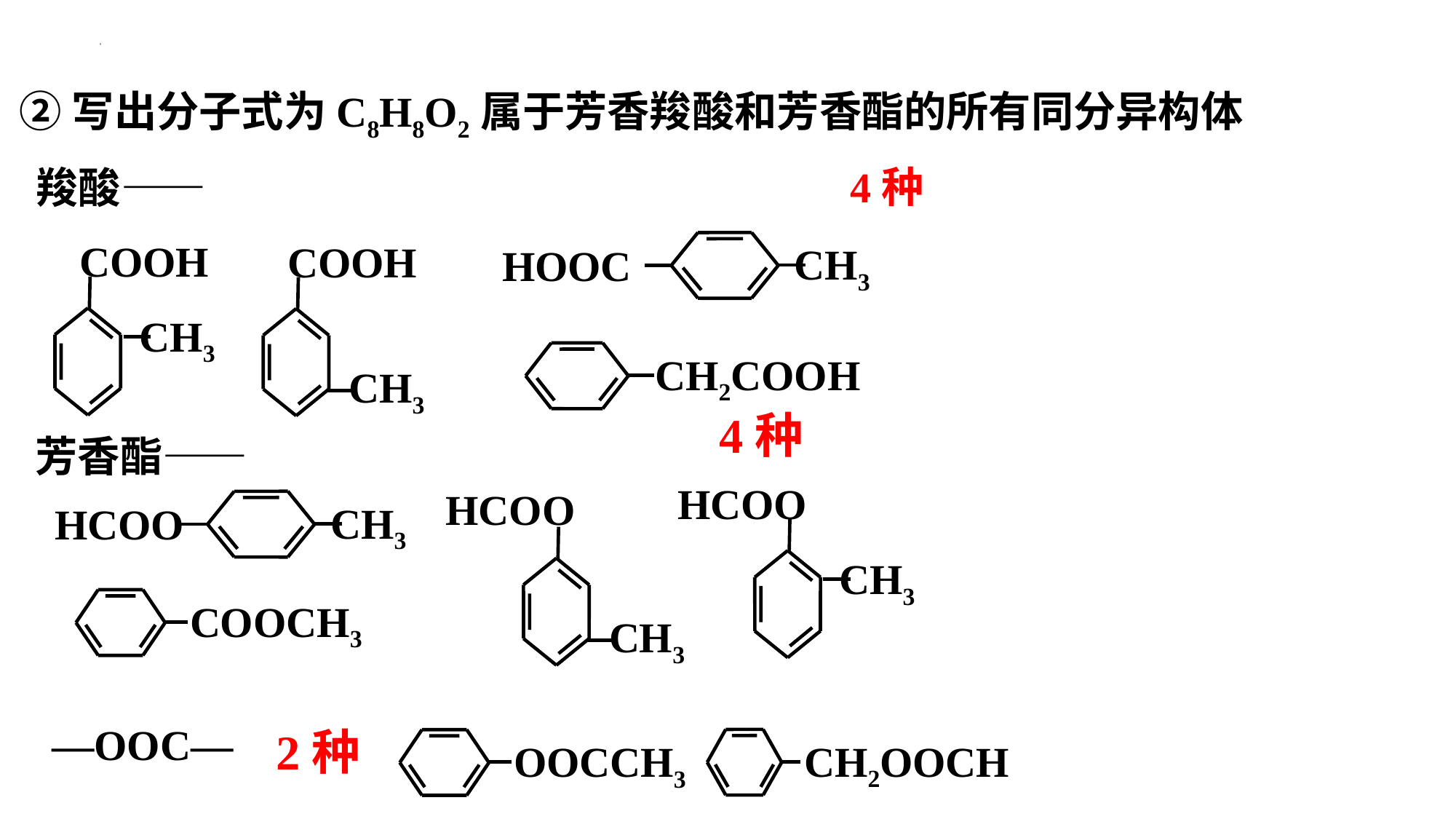

②写出分子式为C8H8O2属于芳香羧酸和芳香酯的所有同分异构体
4种
羧酸——
COOH
CH3

COOH

CH3

CH3
HOOC

CH2COOH
4种
芳香酯——
HCOO
CH3

HCOO

CH3

COOCH3

CH3
HCOO
—OOC—
2种

CH2OOCH

OOCCH3